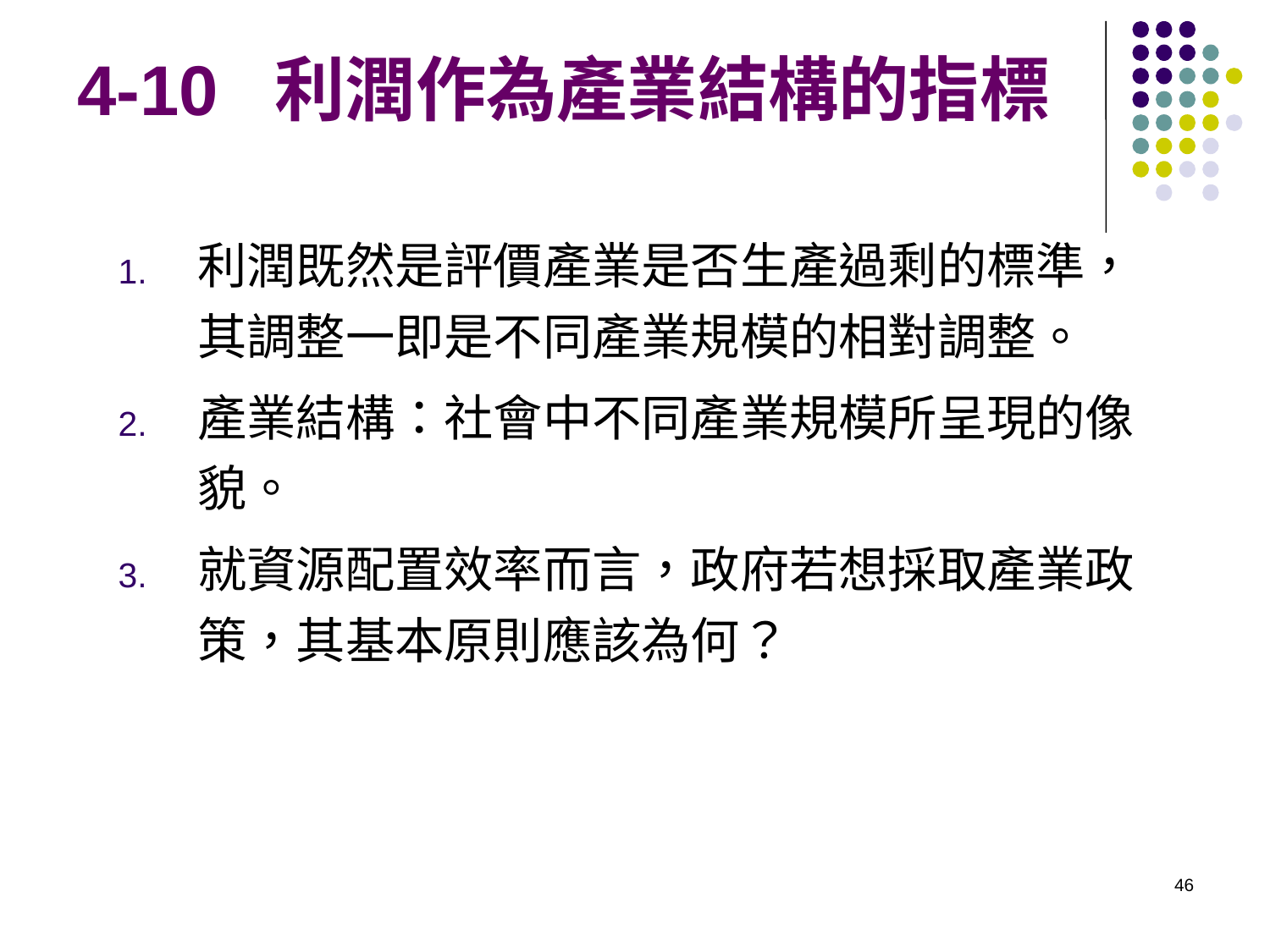

# 4-10  利潤作為產業結構的指標
利潤既然是評價產業是否生產過剩的標準，其調整一即是不同產業規模的相對調整。
產業結構：社會中不同產業規模所呈現的像貌。
就資源配置效率而言，政府若想採取產業政策，其基本原則應該為何？

46